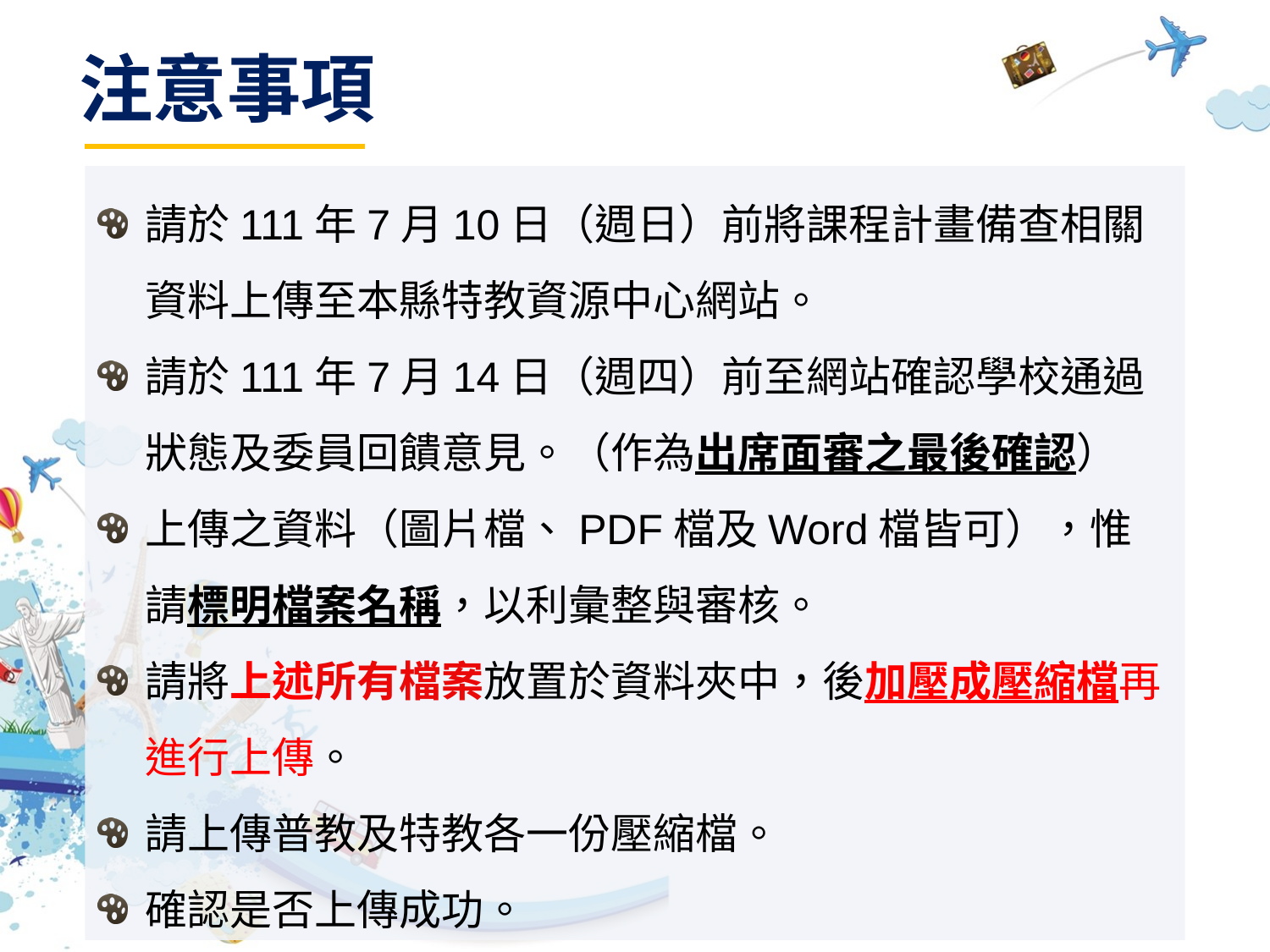

注意事項
請於111年7月10日（週日）前將課程計畫備查相關資料上傳至本縣特教資源中心網站。
請於111年7月14日（週四）前至網站確認學校通過狀態及委員回饋意見。（作為出席面審之最後確認）
上傳之資料（圖片檔、PDF檔及Word檔皆可），惟請標明檔案名稱，以利彙整與審核。
請將上述所有檔案放置於資料夾中，後加壓成壓縮檔再進行上傳。
請上傳普教及特教各一份壓縮檔。
確認是否上傳成功。